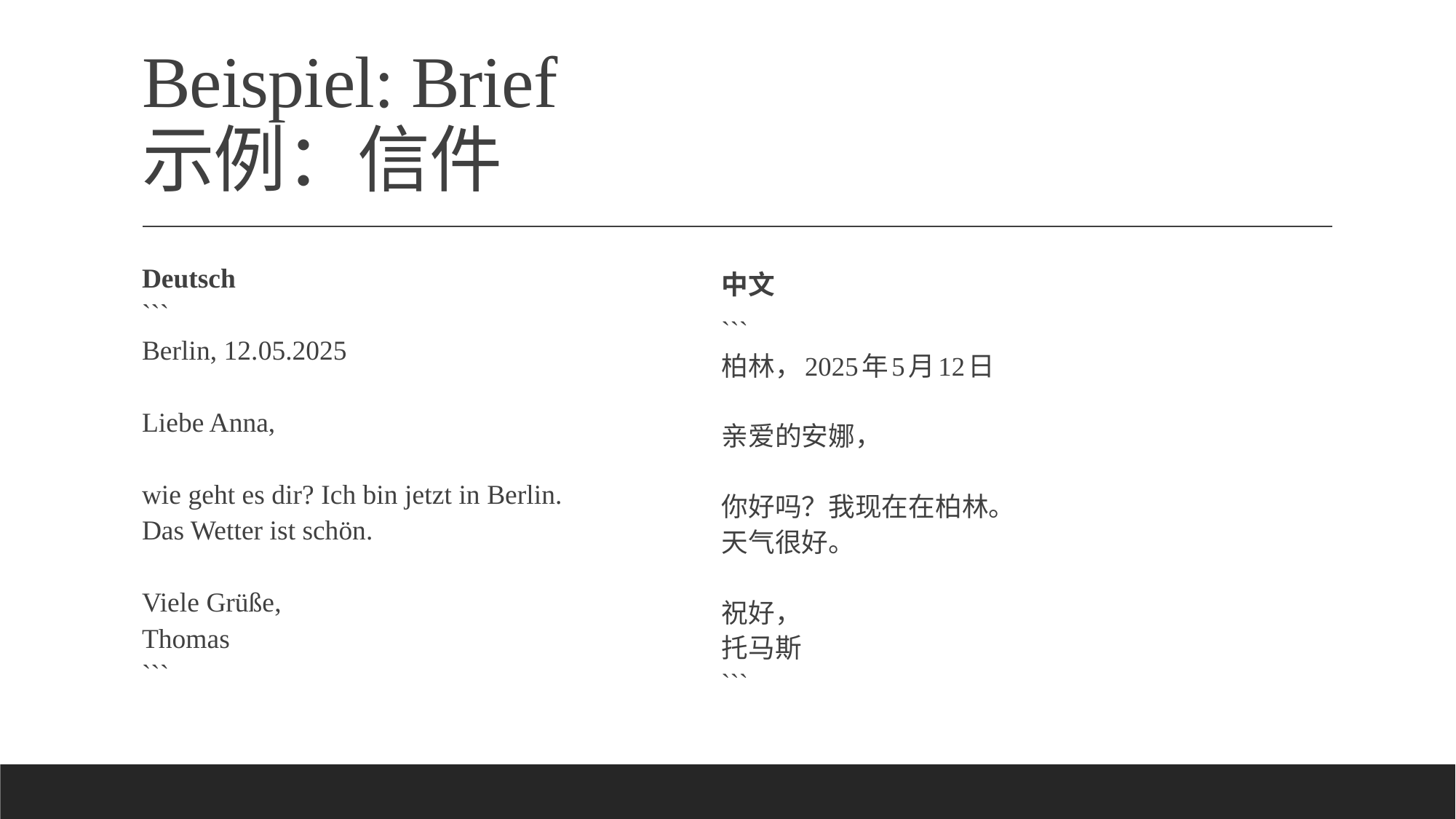

# Beispiel: Brief 示例：信件
Deutsch
```
Berlin, 12.05.2025
Liebe Anna,
wie geht es dir? Ich bin jetzt in Berlin.
Das Wetter ist schön.
Viele Grüße,
Thomas
```
中文
```
柏林，2025年5月12日
亲爱的安娜，
你好吗？我现在在柏林。
天气很好。
祝好，
托马斯
```